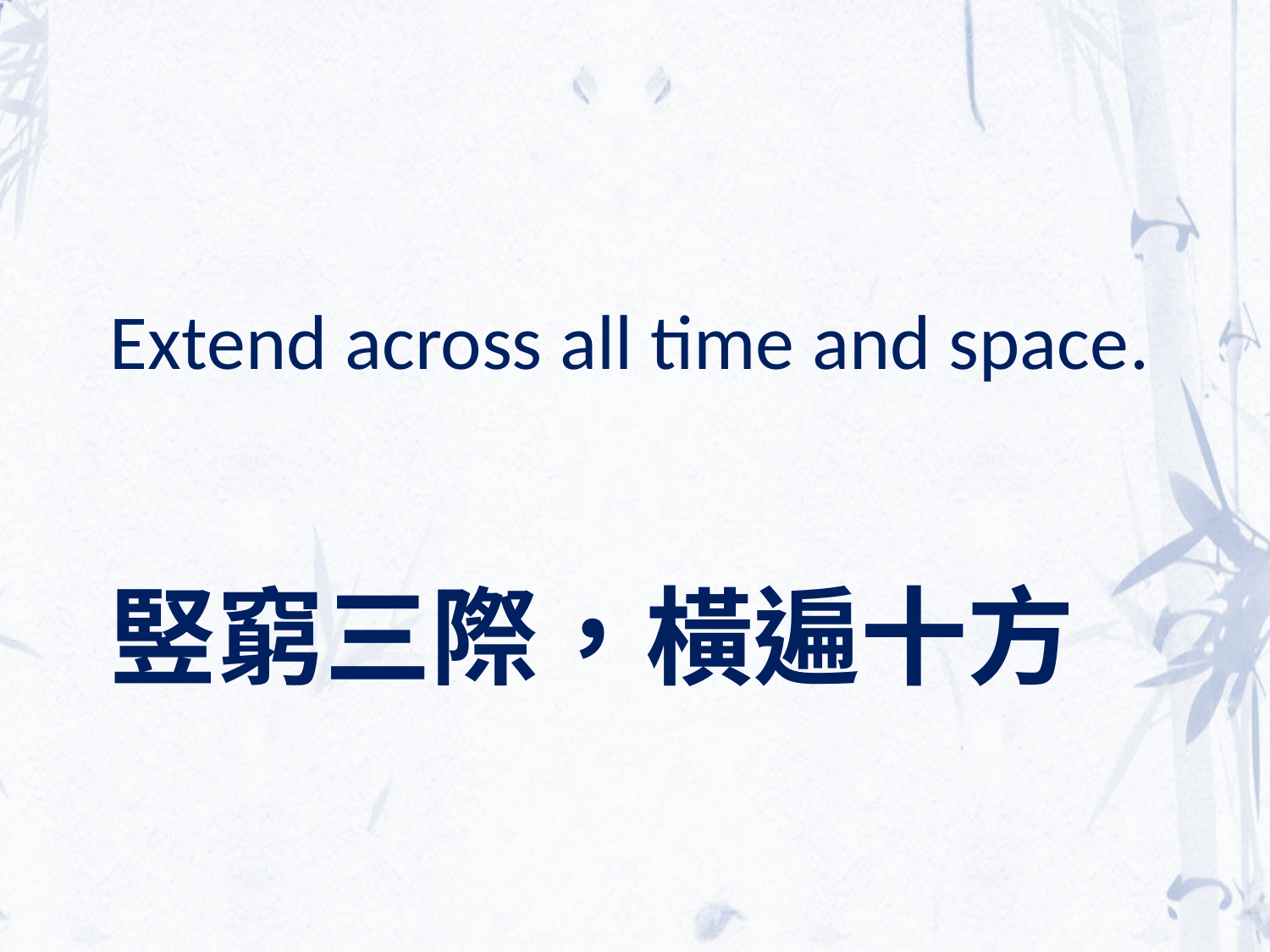

Extend across all time and space.

竪窮三際，橫遍十方